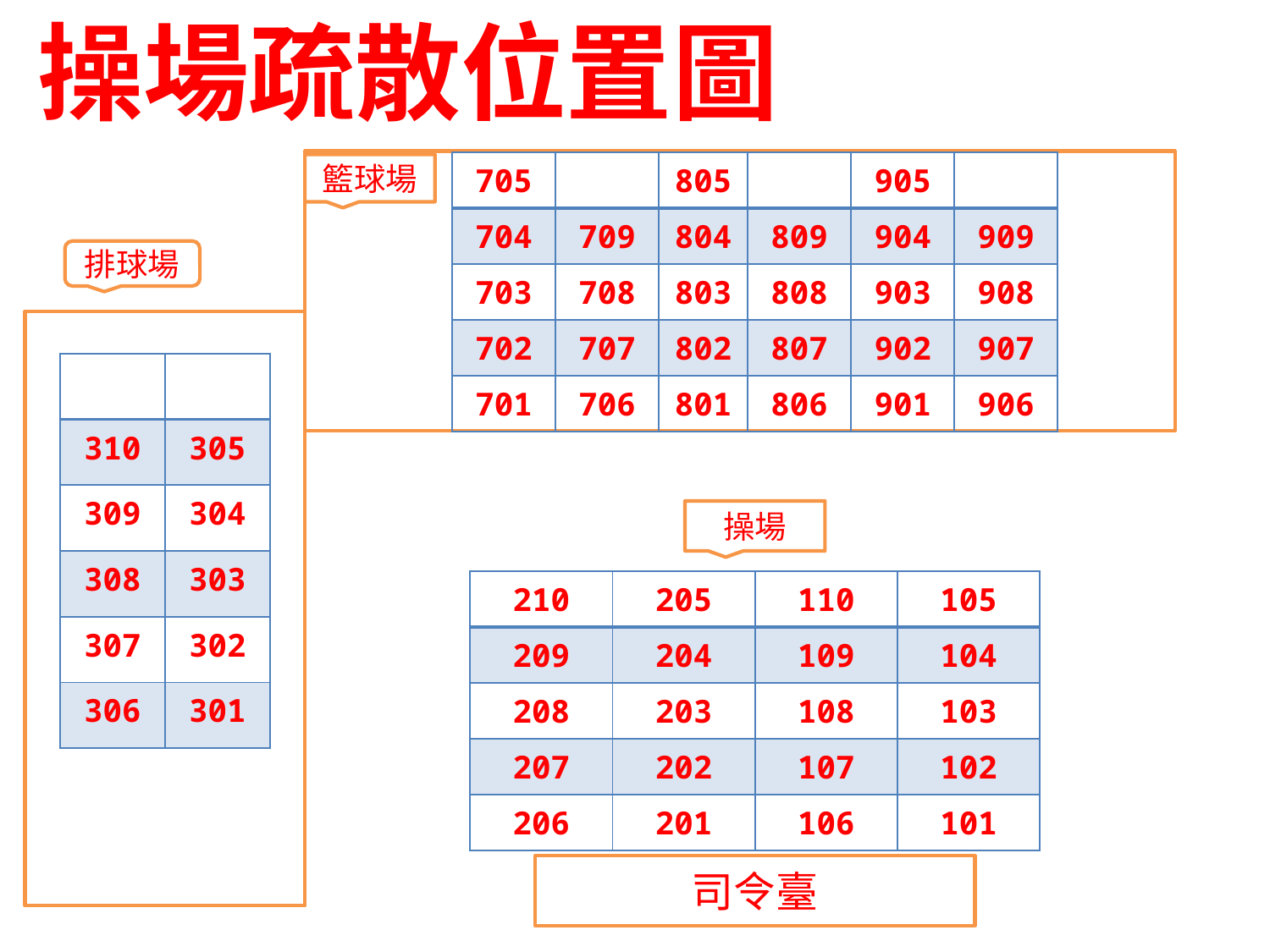

操場疏散位置圖

| 705 |  | 805 |  | 905 |  |
| --- | --- | --- | --- | --- | --- |
| 704 | 709 | 804 | 809 | 904 | 909 |
| 703 | 708 | 803 | 808 | 903 | 908 |
| 702 | 707 | 802 | 807 | 902 | 907 |
| 701 | 706 | 801 | 806 | 901 | 906 |
籃球場
排球場

|  |  |
| --- | --- |
| 310 | 305 |
| 309 | 304 |
| 308 | 303 |
| 307 | 302 |
| 306 | 301 |
操場
| 210 | 205 | 110 | 105 |
| --- | --- | --- | --- |
| 209 | 204 | 109 | 104 |
| 208 | 203 | 108 | 103 |
| 207 | 202 | 107 | 102 |
| 206 | 201 | 106 | 101 |
司令臺